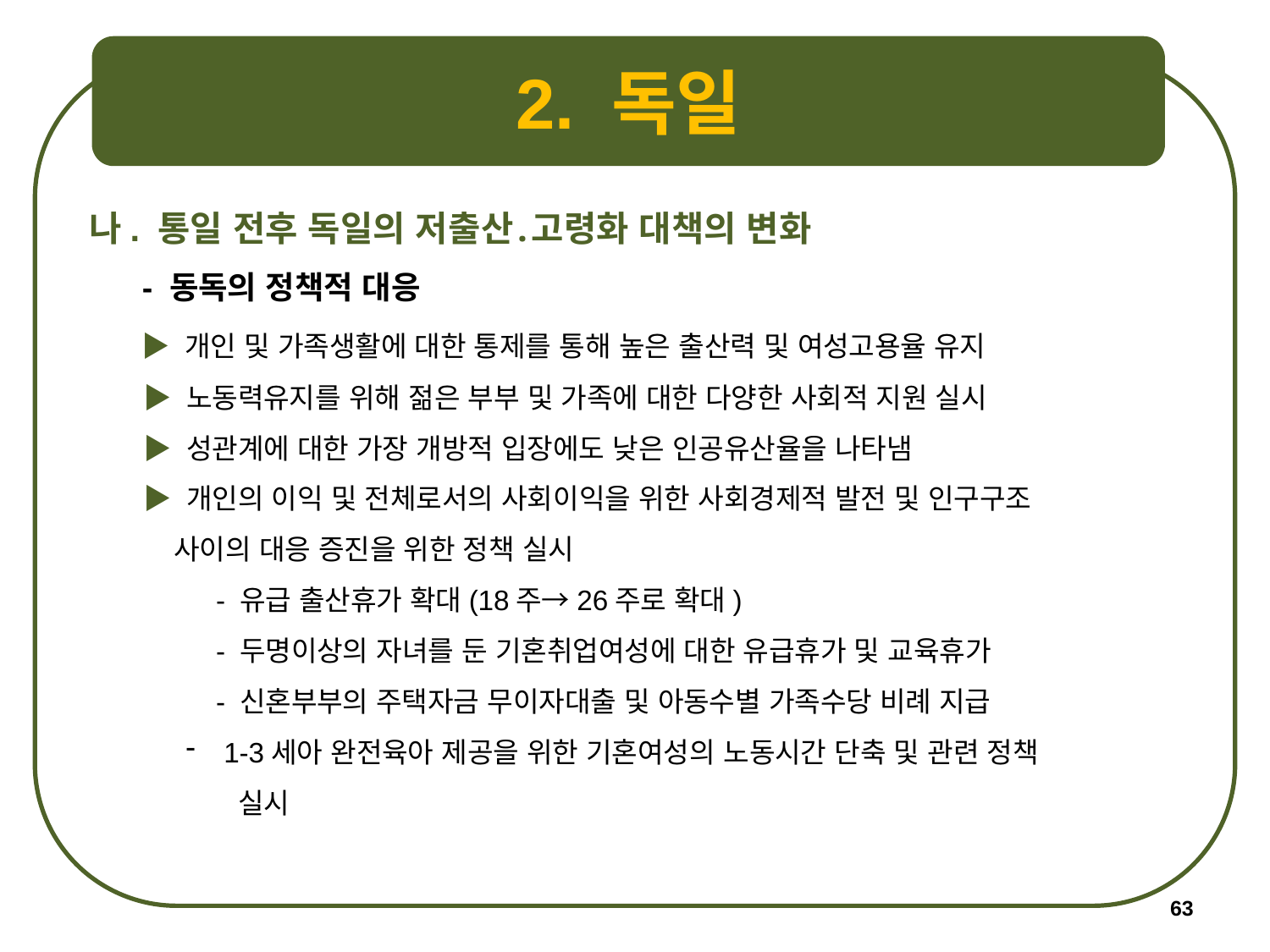

2. 독일

나. 통일 전후 독일의 저출산․고령화 대책의 변화
      - 동독의 정책적 대응
      ▶ 개인 및 가족생활에 대한 통제를 통해 높은 출산력 및 여성고용율 유지
       ▶ 노동력유지를 위해 젊은 부부 및 가족에 대한 다양한 사회적 지원 실시
       ▶ 성관계에 대한 가장 개방적 입장에도 낮은 인공유산율을 나타냄
       ▶ 개인의 이익 및 전체로서의 사회이익을 위한 사회경제적 발전 및 인구구조
          사이의 대응 증진을 위한 정책 실시
- 유급 출산휴가 확대(18주→26주로 확대)
- 두명이상의 자녀를 둔 기혼취업여성에 대한 유급휴가 및 교육휴가
- 신혼부부의 주택자금 무이자대출 및 아동수별 가족수당 비례 지급
 1-3세아 완전육아 제공을 위한 기혼여성의 노동시간 단축 및 관련 정책
  실시
63